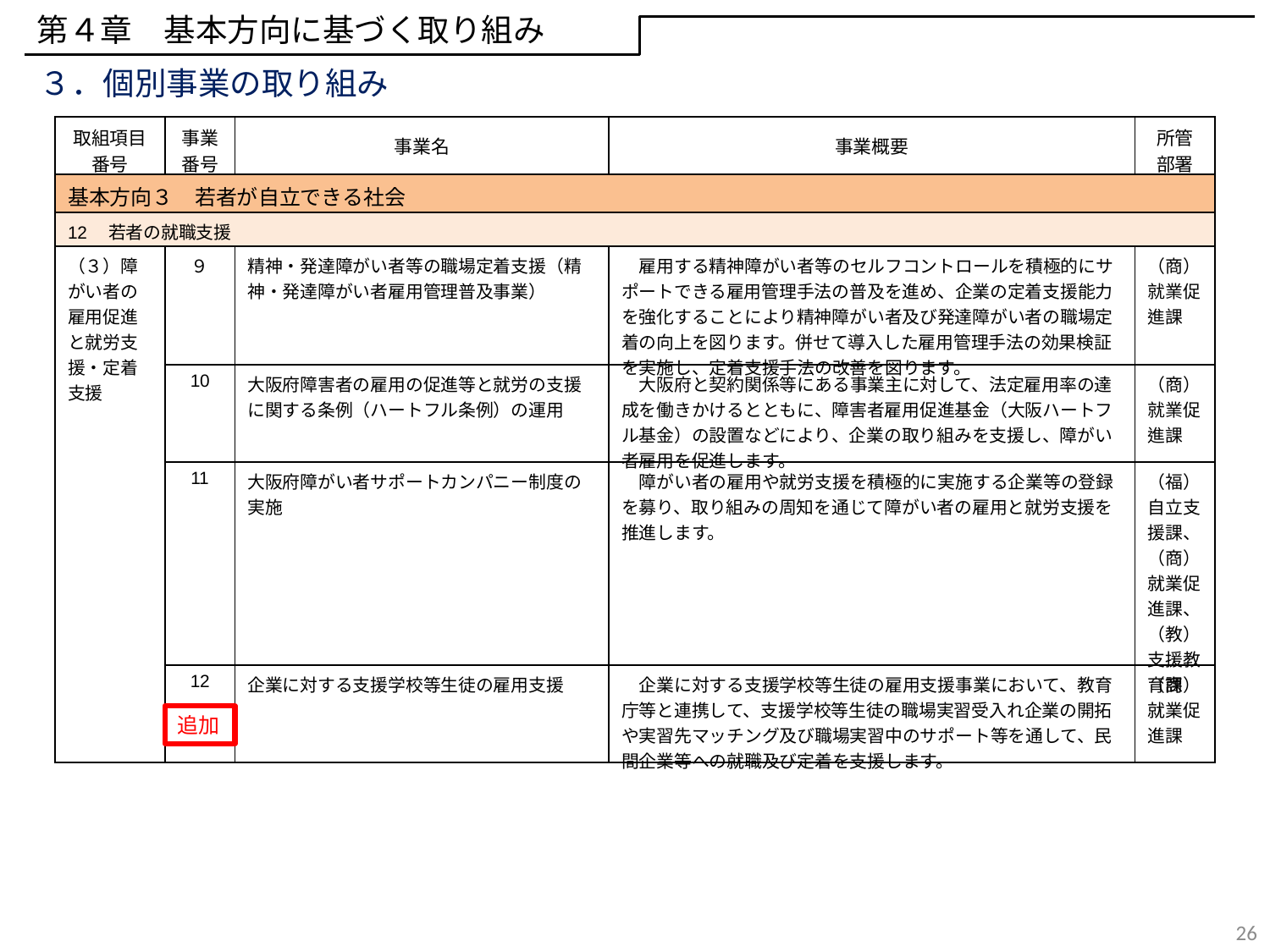

第４章　基本方向に基づく取り組み
３．個別事業の取り組み
| 取組項目 番号 | 事業 番号 | 事業名 | 事業概要 | 所管 部署 |
| --- | --- | --- | --- | --- |
| 基本方向３　若者が自立できる社会 |  |  |  |  |
| 12　若者の就職支援 |  |  |  |  |
| （３）障がい者の雇用促進と就労支援・定着支援 | ９ | 精神・発達障がい者等の職場定着支援（精神・発達障がい者雇用管理普及事業） | 雇用する精神障がい者等のセルフコントロールを積極的にサポートできる雇用管理手法の普及を進め、企業の定着支援能力を強化することにより精神障がい者及び発達障がい者の職場定着の向上を図ります。併せて導入した雇用管理手法の効果検証を実施し、定着支援手法の改善を図ります。 | （商）就業促進課 |
|  | 10 | 大阪府障害者の雇用の促進等と就労の支援に関する条例（ハートフル条例）の運用 | 大阪府と契約関係等にある事業主に対して、法定雇用率の達成を働きかけるとともに、障害者雇用促進基金（大阪ハートフル基金）の設置などにより、企業の取り組みを支援し、障がい者雇用を促進します。 | （商） 就業促進課 |
|  | 11 | 大阪府障がい者サポートカンパニー制度の実施 | 障がい者の雇用や就労支援を積極的に実施する企業等の登録を募り、取り組みの周知を通じて障がい者の雇用と就労支援を推進します。 | （福）自立支援課、（商）就業促進課、 （教）支援教育課 |
|  | 12 | 企業に対する支援学校等生徒の雇用支援 | 企業に対する支援学校等生徒の雇用支援事業において、教育庁等と連携して、支援学校等生徒の職場実習受入れ企業の開拓や実習先マッチング及び職場実習中のサポート等を通して、民間企業等への就職及び定着を支援します。 | （商）就業促進課 |
追加
26